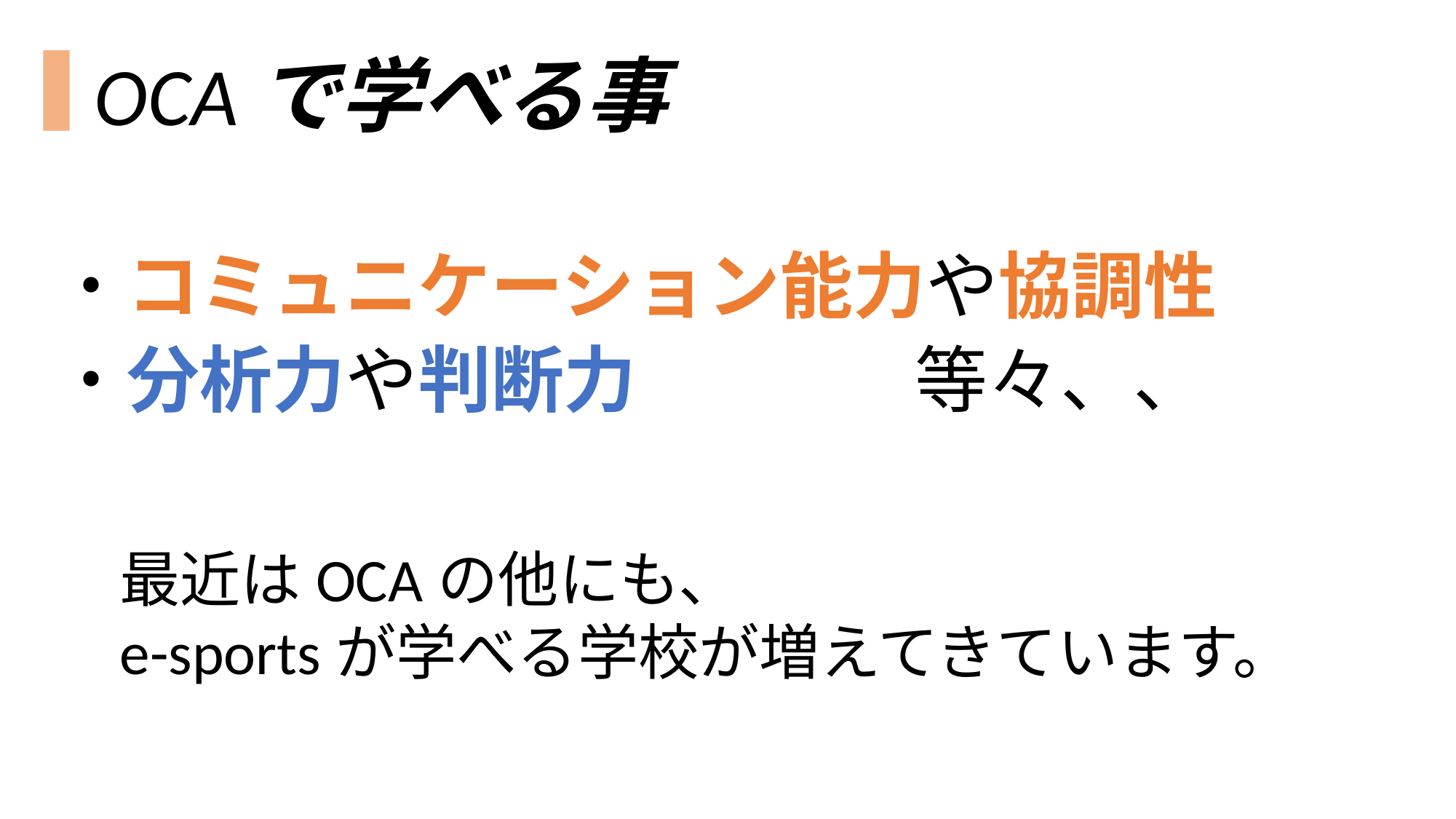

# OCAで学べる事

・コミュニケーション能力や協調性
・分析力や判断力                 等々、、
最近はOCAの他にも、
e-sportsが学べる学校が増えてきています。